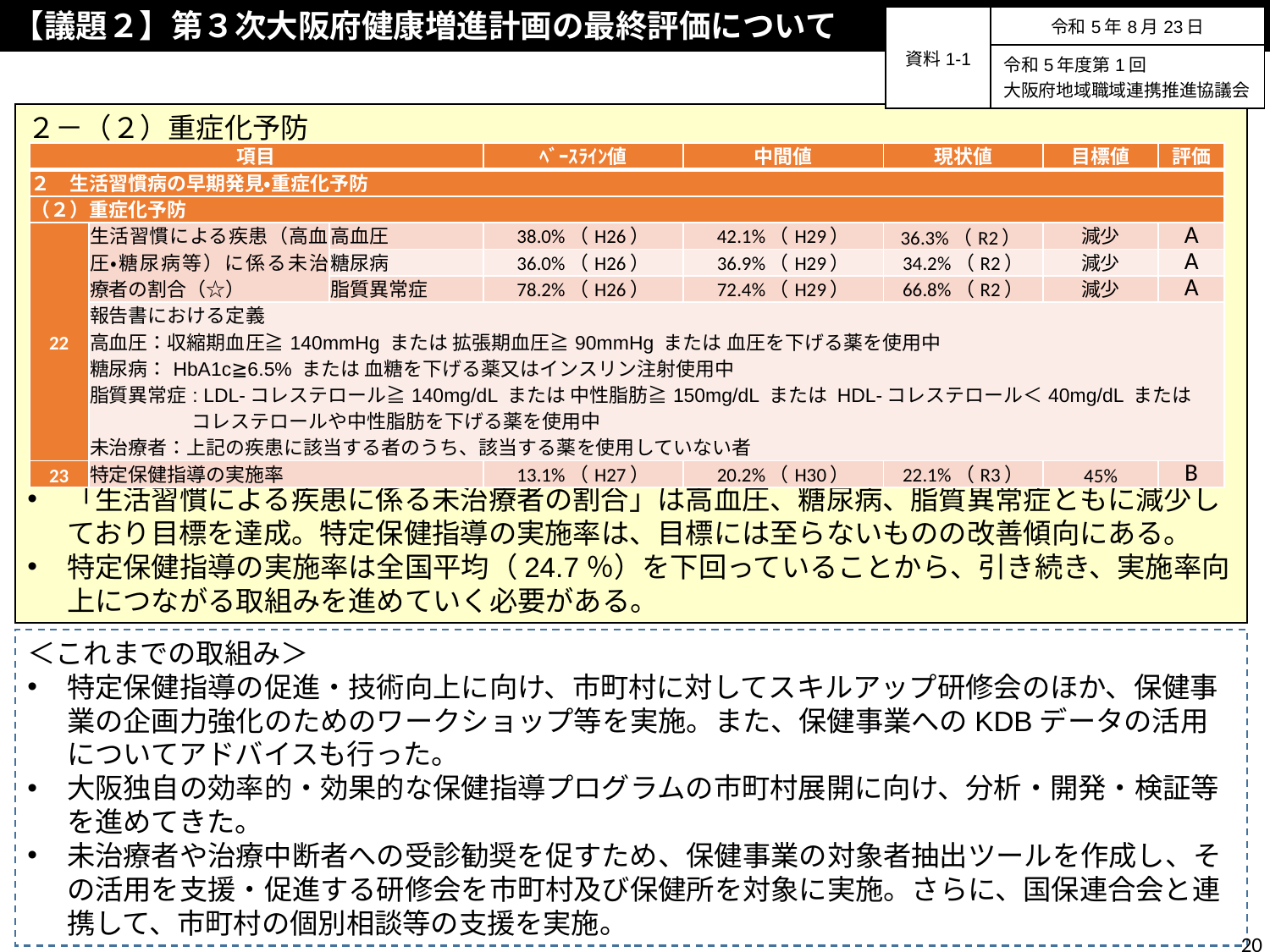

【議題２】第３次大阪府健康増進計画の最終評価について
| 資料1-1 | 令和5年8月23日 |
| --- | --- |
|  | 令和5年度第1回 大阪府地域職域連携推進協議会 |
２－（２）重症化予防

「生活習慣による疾患に係る未治療者の割合」は高血圧、糖尿病、脂質異常症ともに減少しており目標を達成。特定保健指導の実施率は、目標には至らないものの改善傾向にある。
特定保健指導の実施率は全国平均（24.7％）を下回っていることから、引き続き、実施率向上につながる取組みを進めていく必要がある。
| 項目 |  |  | ﾍﾞｰｽﾗｲﾝ値 | 中間値 | 現状値 | 目標値 | 評価 |
| --- | --- | --- | --- | --- | --- | --- | --- |
| ２　生活習慣病の早期発見・重症化予防 |  |  |  |  |  |  |  |
| （２）重症化予防 |  |  |  |  |  |  |  |
| 22 | 生活習慣による疾患（高血圧・糖尿病等）に係る未治療者の割合（☆） | 高血圧 | 38.0%（H26） | 42.1%（H29） | 36.3%（R2） | 減少 | A |
|  |  | 糖尿病 | 36.0%（H26） | 36.9%（H29） | 34.2%（R2） | 減少 | A |
|  |  | 脂質異常症 | 78.2%（H26） | 72.4%（H29） | 66.8%（R2） | 減少 | A |
|  | 報告書における定義 高血圧：収縮期血圧≧140mmHg または 拡張期血圧≧90mmHg または 血圧を下げる薬を使用中 糖尿病：HbA1c≧6.5% または 血糖を下げる薬又はインスリン注射使用中 脂質異常症: LDL-コレステロール≧140mg/dL または 中性脂肪≧150mg/dL または HDL-コレステロール＜40mg/dL または 　　　　　 コレステロールや中性脂肪を下げる薬を使用中 未治療者：上記の疾患に該当する者のうち、該当する薬を使用していない者 |  |  |  |  |  |  |
| 23 | 特定保健指導の実施率 |  | 13.1%（H27） | 20.2%（H30） | 22.1%（R3） | 45% | B |
＜これまでの取組み＞
特定保健指導の促進・技術向上に向け、市町村に対してスキルアップ研修会のほか、保健事業の企画力強化のためのワークショップ等を実施。また、保健事業へのKDBデータの活用についてアドバイスも行った。
大阪独自の効率的・効果的な保健指導プログラムの市町村展開に向け、分析・開発・検証等を進めてきた。
未治療者や治療中断者への受診勧奨を促すため、保健事業の対象者抽出ツールを作成し、その活用を支援・促進する研修会を市町村及び保健所を対象に実施。さらに、国保連合会と連携して、市町村の個別相談等の支援を実施。
20